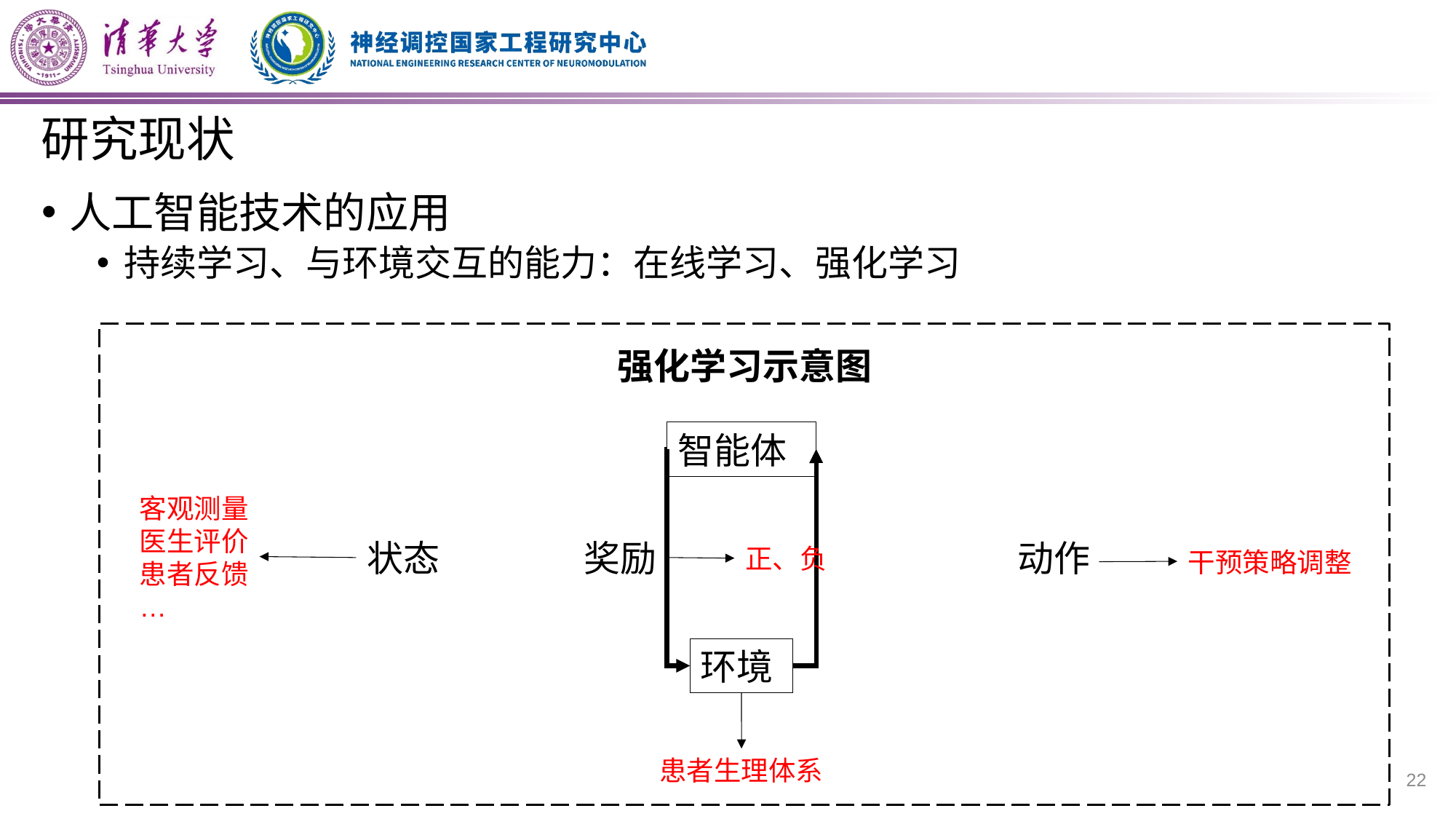

# 研究现状
人工智能技术的应用
持续学习、与环境交互的能力：在线学习、强化学习

强化学习示意图
智能体
客观测量
医生评价
患者反馈
…
奖励
状态
动作
正、负
干预策略调整
环境
患者生理体系
22